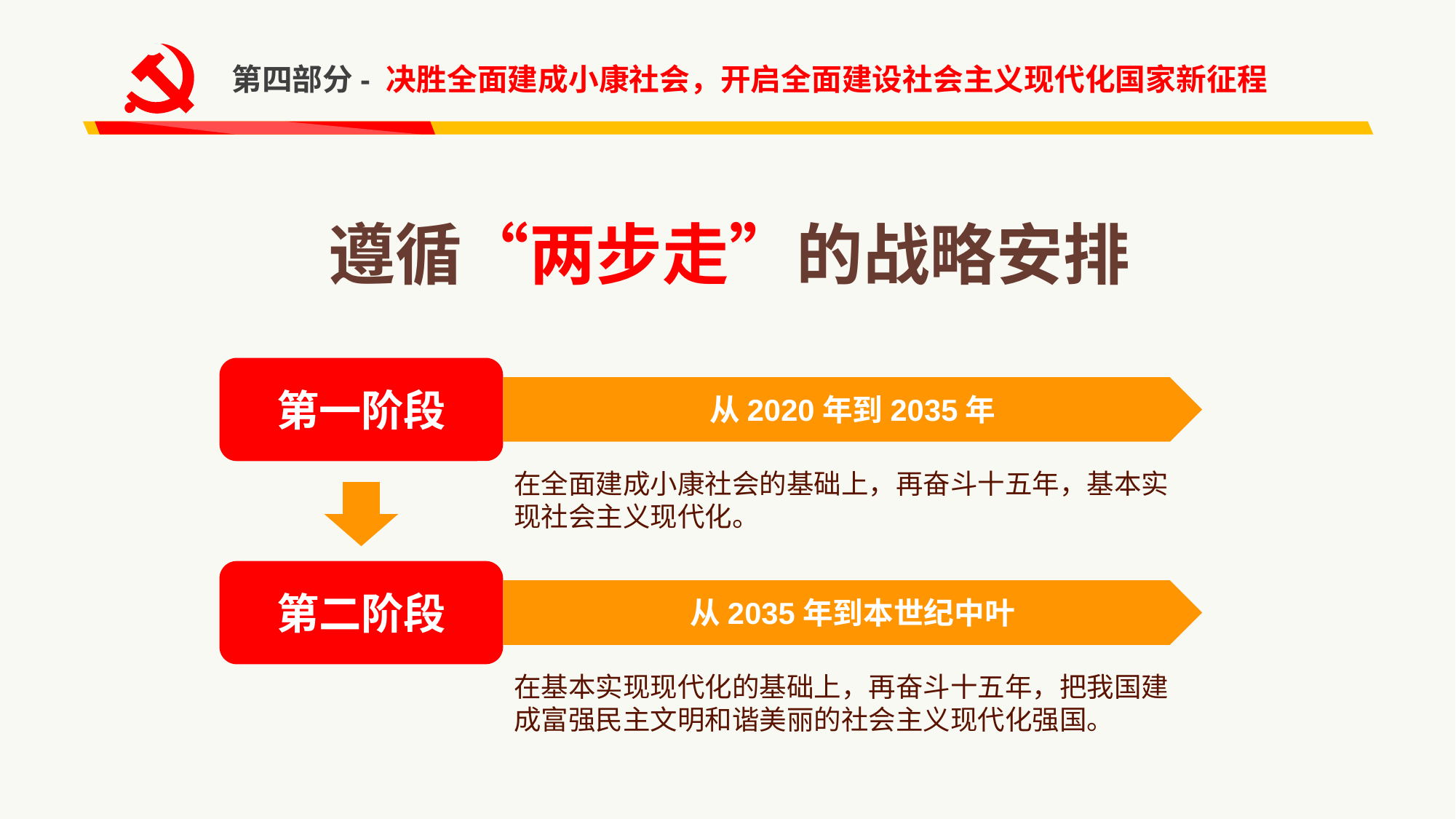

第四部分- 决胜全面建成小康社会，开启全面建设社会主义现代化国家新征程
遵循“两步走”的战略安排
第一阶段

从2020年到2035年
在全面建成小康社会的基础上，再奋斗十五年，基本实现社会主义现代化。

第二阶段

从2035年到本世纪中叶
在基本实现现代化的基础上，再奋斗十五年，把我国建成富强民主文明和谐美丽的社会主义现代化强国。